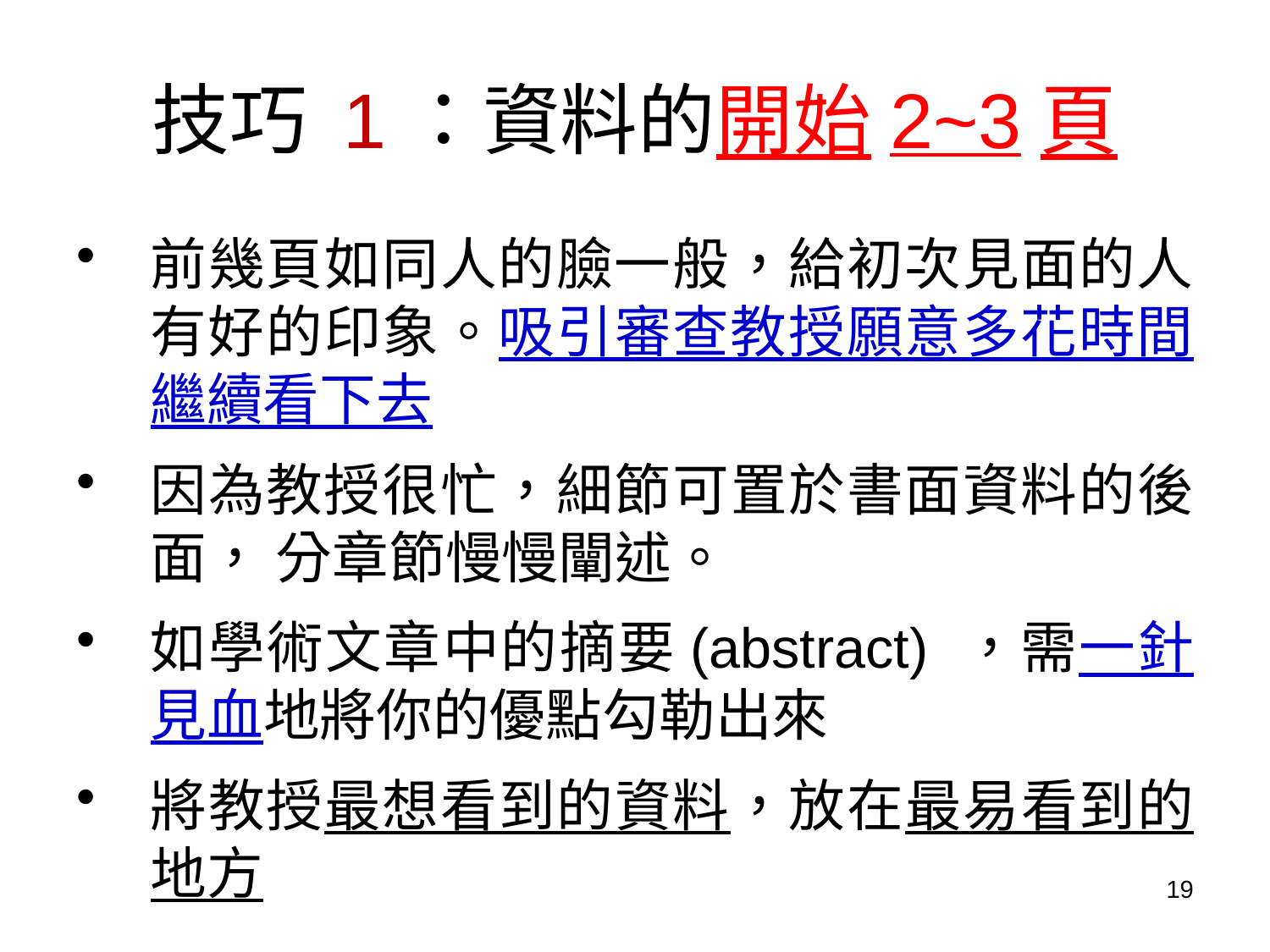

# 技巧 1：資料的開始2~3頁
前幾頁如同人的臉一般，給初次見面的人有好的印象。吸引審查教授願意多花時間繼續看下去
因為教授很忙，細節可置於書面資料的後面， 分章節慢慢闡述。
如學術文章中的摘要(abstract) ，需一針見血地將你的優點勾勒出來
將教授最想看到的資料，放在最易看到的地方

19